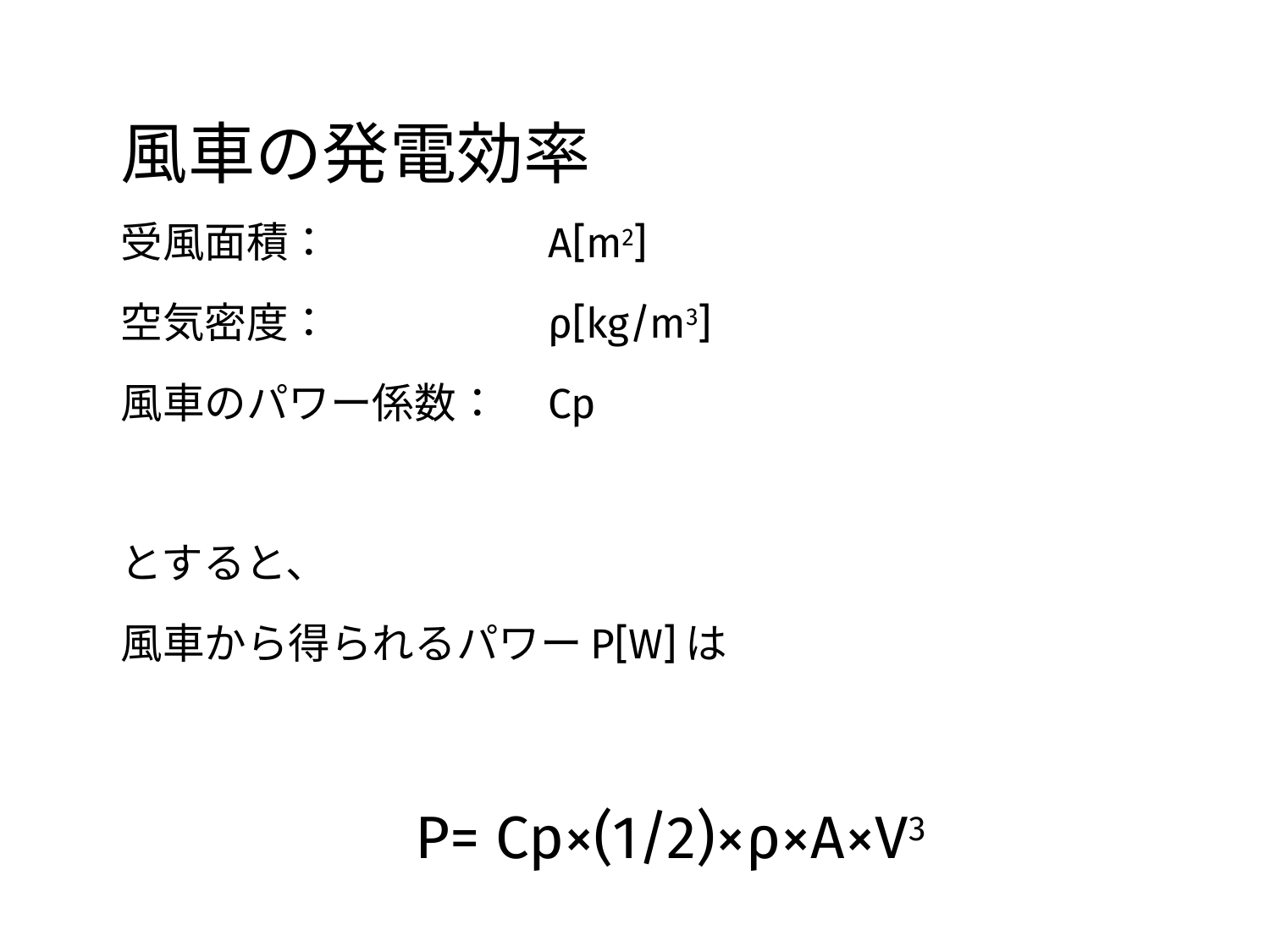

# 風車の発電効率
受風面積：　　　　　A[m2]
空気密度：　　　　　ρ[kg/m3]
風車のパワー係数：　Cp

とすると、
風車から得られるパワーP[W]は

　P= Cp×(1/2)×ρ×A×V3